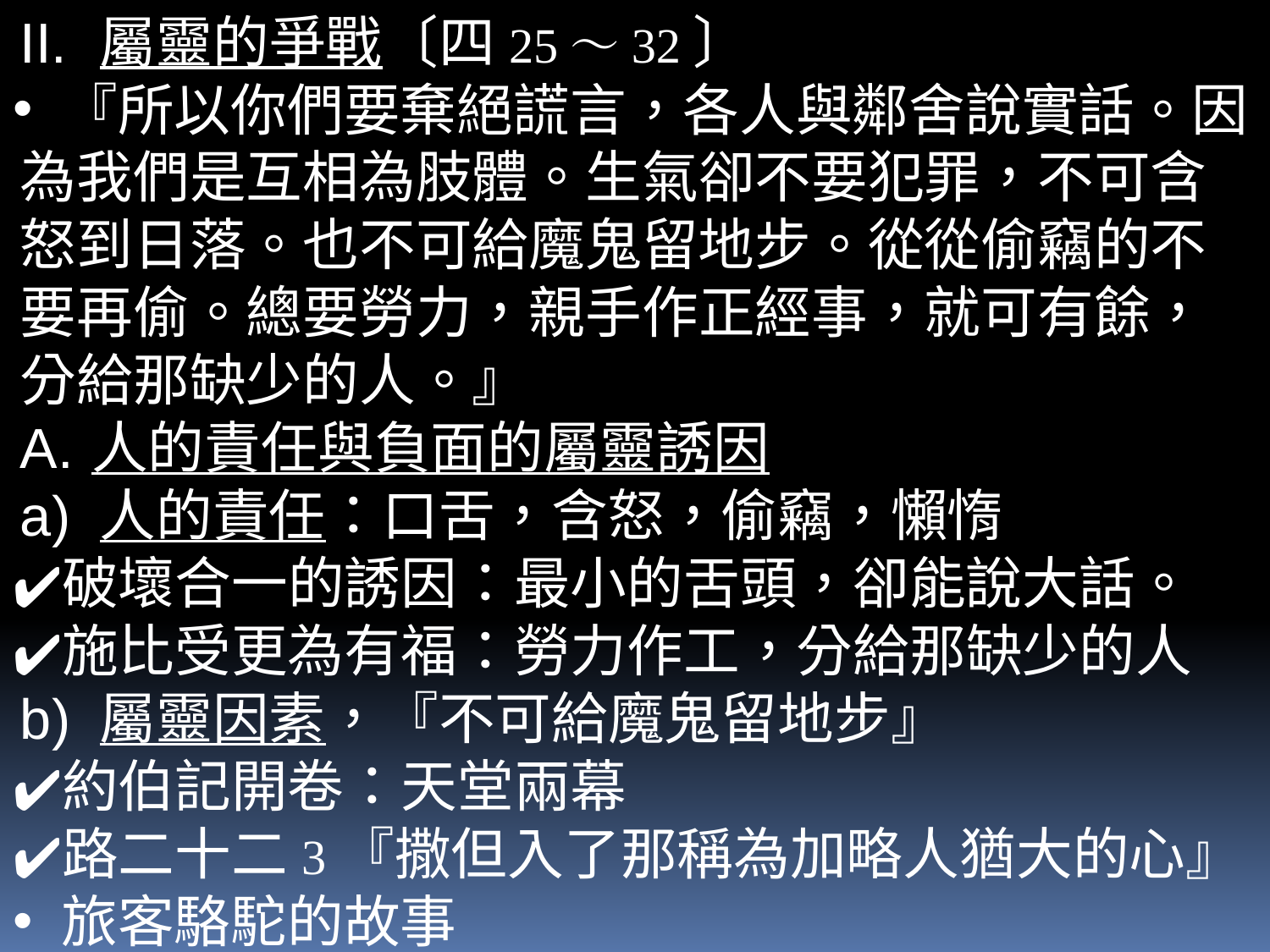

屬靈的爭戰〔四25～32〕
 『所以你們要棄絕謊言，各人與鄰舍說實話。因為我們是互相為肢體。生氣卻不要犯罪，不可含怒到日落。也不可給魔鬼留地步。從從偷竊的不要再偷。總要勞力，親手作正經事，就可有餘，分給那缺少的人。』
人的責任與負面的屬靈誘因
 人的責任：口舌，含怒，偷竊，懶惰
破壞合一的誘因：最小的舌頭，卻能說大話。
施比受更為有福：勞力作工，分給那缺少的人
 屬靈因素，『不可給魔鬼留地步』
約伯記開卷：天堂兩幕
路二十二3『撒但入了那稱為加略人猶大的心』
 旅客駱駝的故事